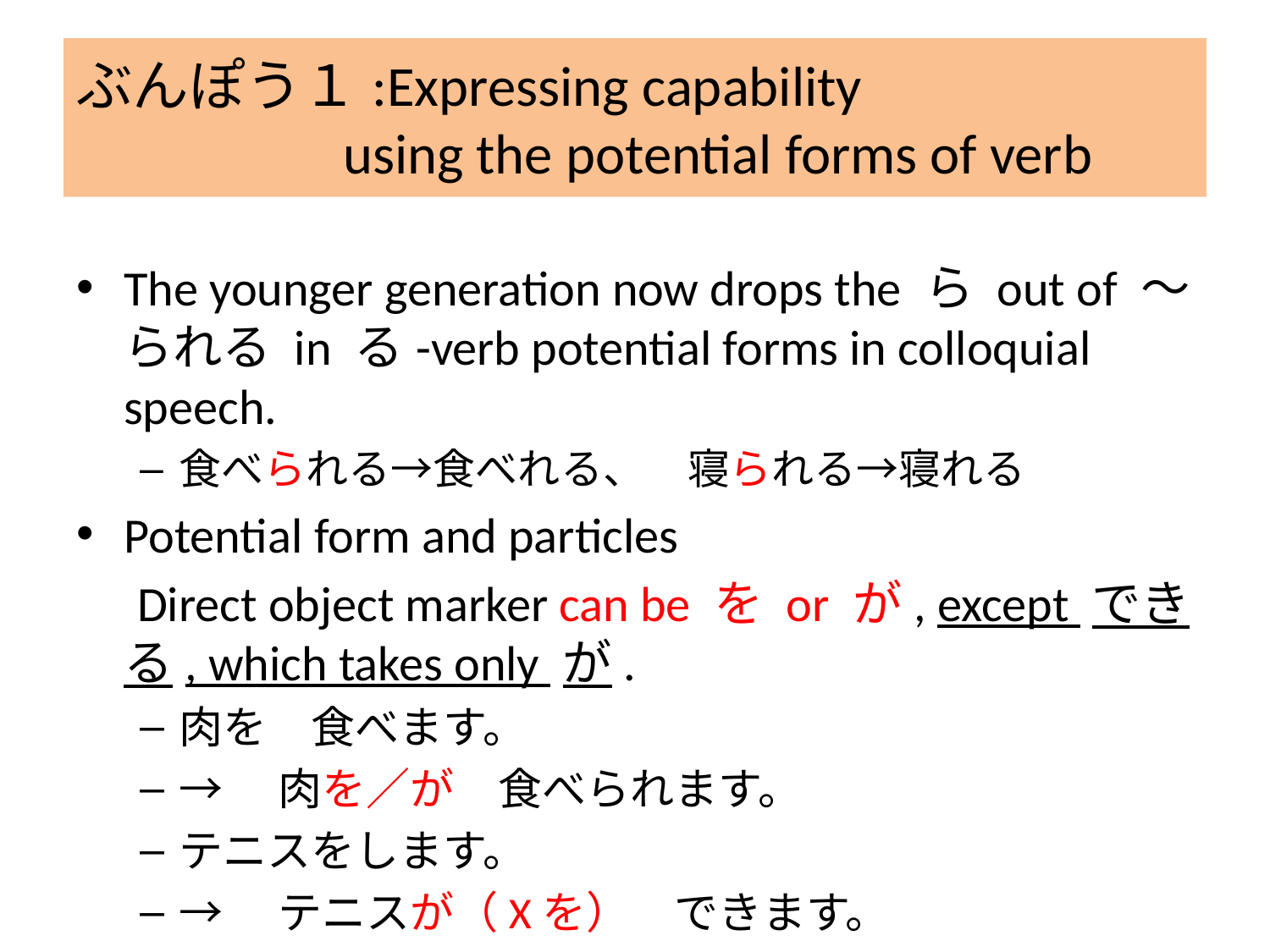

# ぶんぽう１:Expressing capability using the potential forms of verb
The younger generation now drops the ら out of ～られる in る-verb potential forms in colloquial speech.
食べられる→食べれる、　寝られる→寝れる
Potential form and particles
　Direct object marker can be を or が, except できる, which takes only が.
肉を　食べます。
→　肉を／が　食べられます。
テニスをします。
→　テニスが（Xを）　できます。